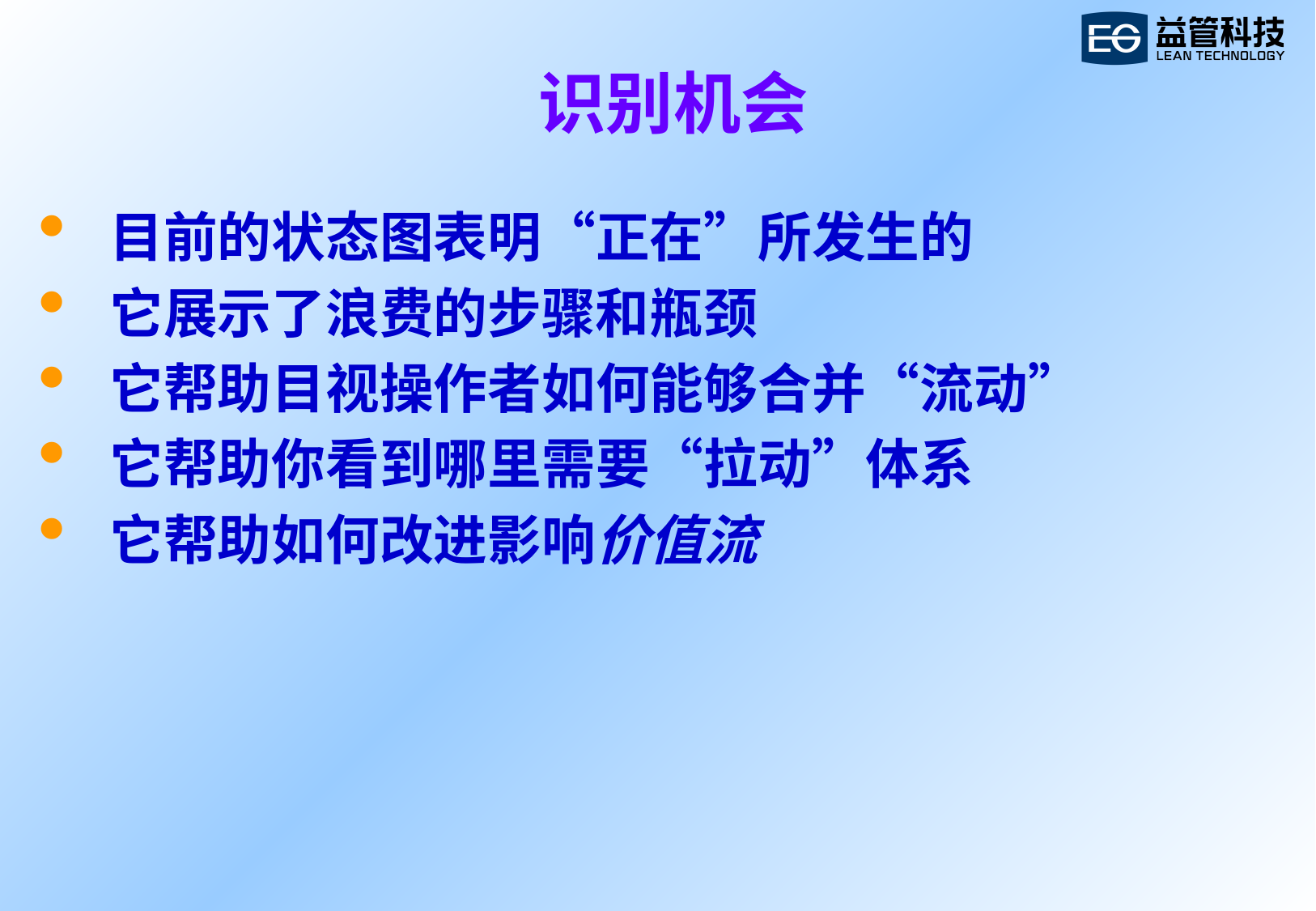

# 识别机会
 目前的状态图表明“正在”所发生的
 它展示了浪费的步骤和瓶颈
 它帮助目视操作者如何能够合并“流动”
 它帮助你看到哪里需要“拉动”体系
 它帮助如何改进影响价值流